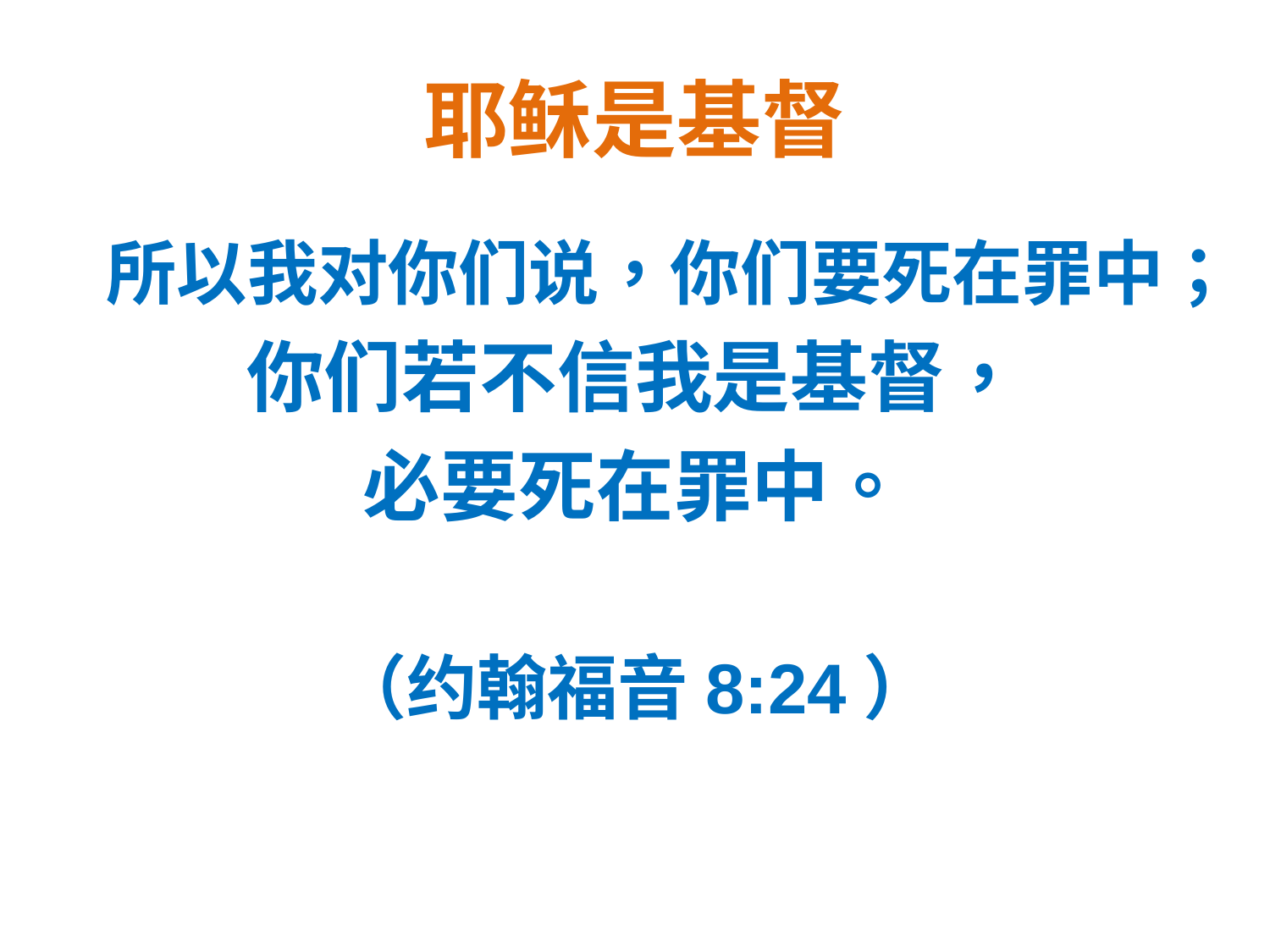

# 耶稣是基督
所以我对你们说，你们要死在罪中；
你们若不信我是基督，
必要死在罪中。

（约翰福音8:24）